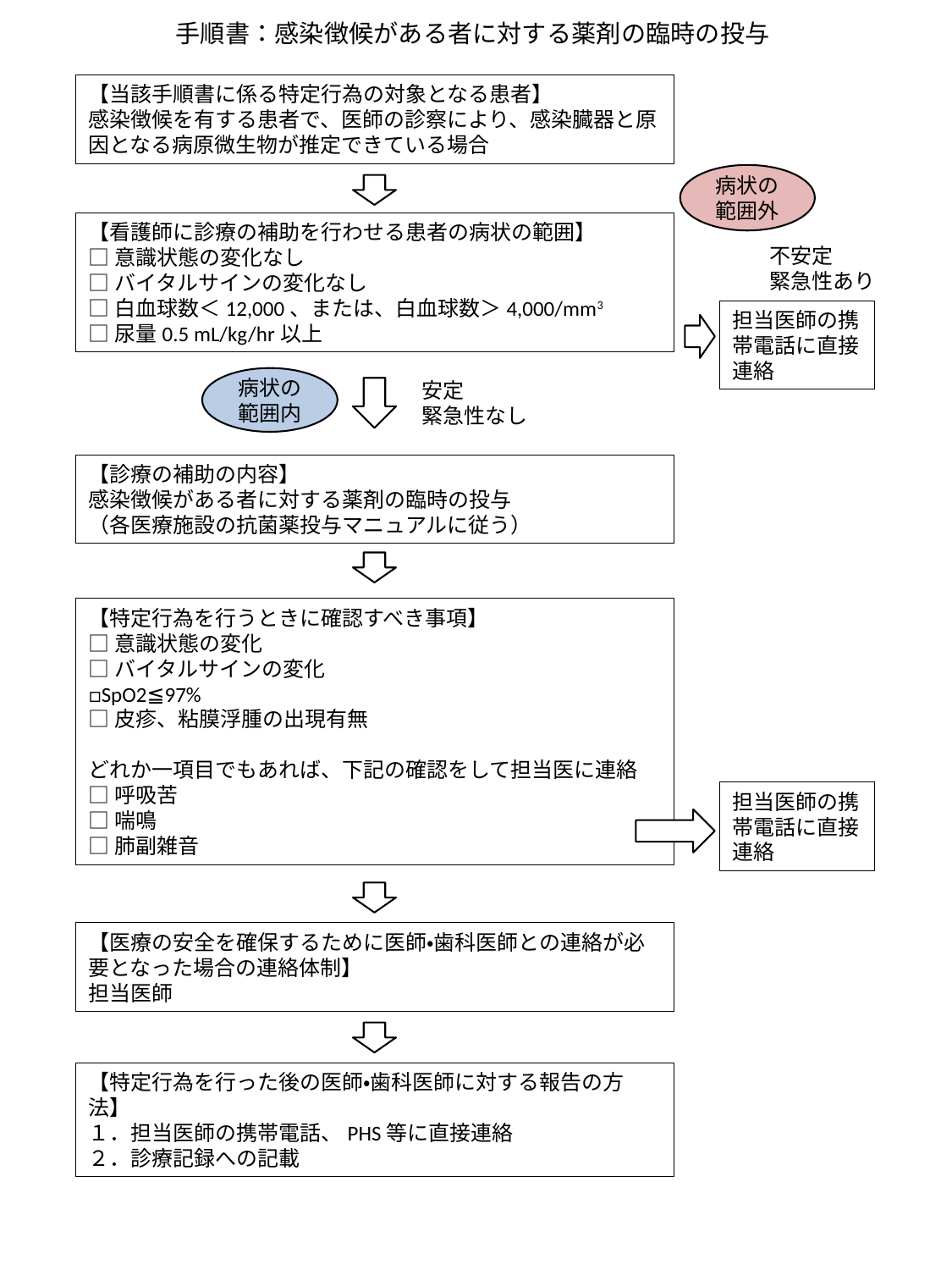

手順書：感染徴候がある者に対する薬剤の臨時の投与
【当該手順書に係る特定行為の対象となる患者】
感染徴候を有する患者で、医師の診察により、感染臓器と原因となる病原微生物が推定できている場合
病状の
範囲外

【看護師に診療の補助を行わせる患者の病状の範囲】
□意識状態の変化なし
□バイタルサインの変化なし
□白血球数＜12,000、または、白血球数＞4,000/mm3
□尿量0.5 mL/kg/hr以上
不安定
緊急性あり
担当医師の携帯電話に直接連絡

病状の
範囲内
安定
緊急性なし

【診療の補助の内容】
感染徴候がある者に対する薬剤の臨時の投与
（各医療施設の抗菌薬投与マニュアルに従う）

【特定行為を行うときに確認すべき事項】
□意識状態の変化
□バイタルサインの変化
□SpO2≦97%
□皮疹、粘膜浮腫の出現有無

どれか一項目でもあれば、下記の確認をして担当医に連絡
□呼吸苦
□喘鳴
□肺副雑音
担当医師の携帯電話に直接連絡

【医療の安全を確保するために医師・歯科医師との連絡が必要となった場合の連絡体制】
担当医師

【特定行為を行った後の医師・歯科医師に対する報告の方法】
１．担当医師の携帯電話、PHS等に直接連絡
２．診療記録への記載